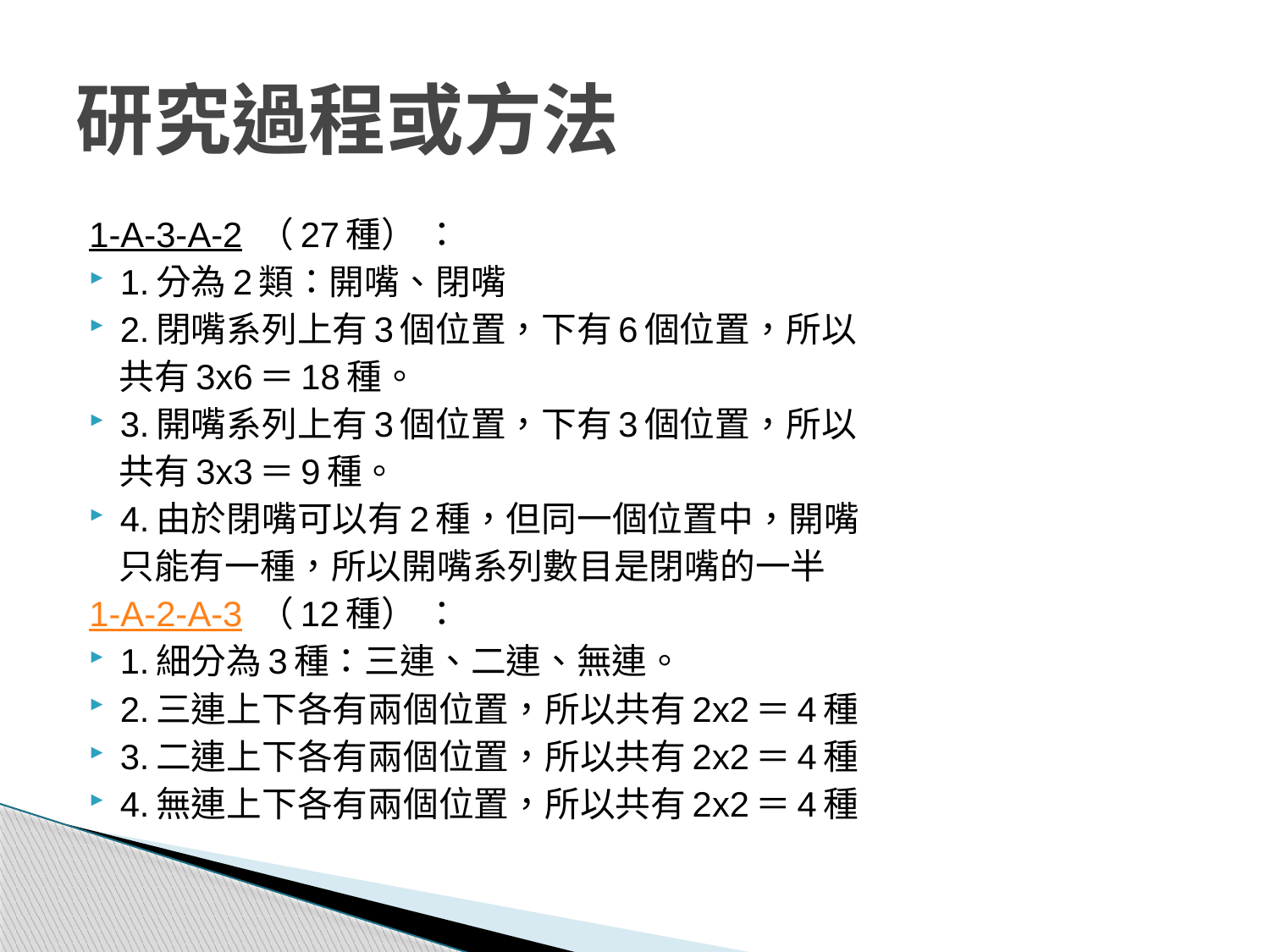

# 研究過程或方法
1-A-3-A-2 （27種） ：
1.分為2類：開嘴、閉嘴
2.閉嘴系列上有3個位置，下有6個位置，所以
   共有3x6＝18種。
3.開嘴系列上有3個位置，下有3個位置，所以
   共有3x3＝9種。
4.由於閉嘴可以有2種，但同一個位置中，開嘴
   只能有一種，所以開嘴系列數目是閉嘴的一半
1-A-2-A-3 （12種） ：
1.細分為3種：三連、二連、無連。
2.三連上下各有兩個位置，所以共有2x2＝4種
3.二連上下各有兩個位置，所以共有2x2＝4種
4.無連上下各有兩個位置，所以共有2x2＝4種